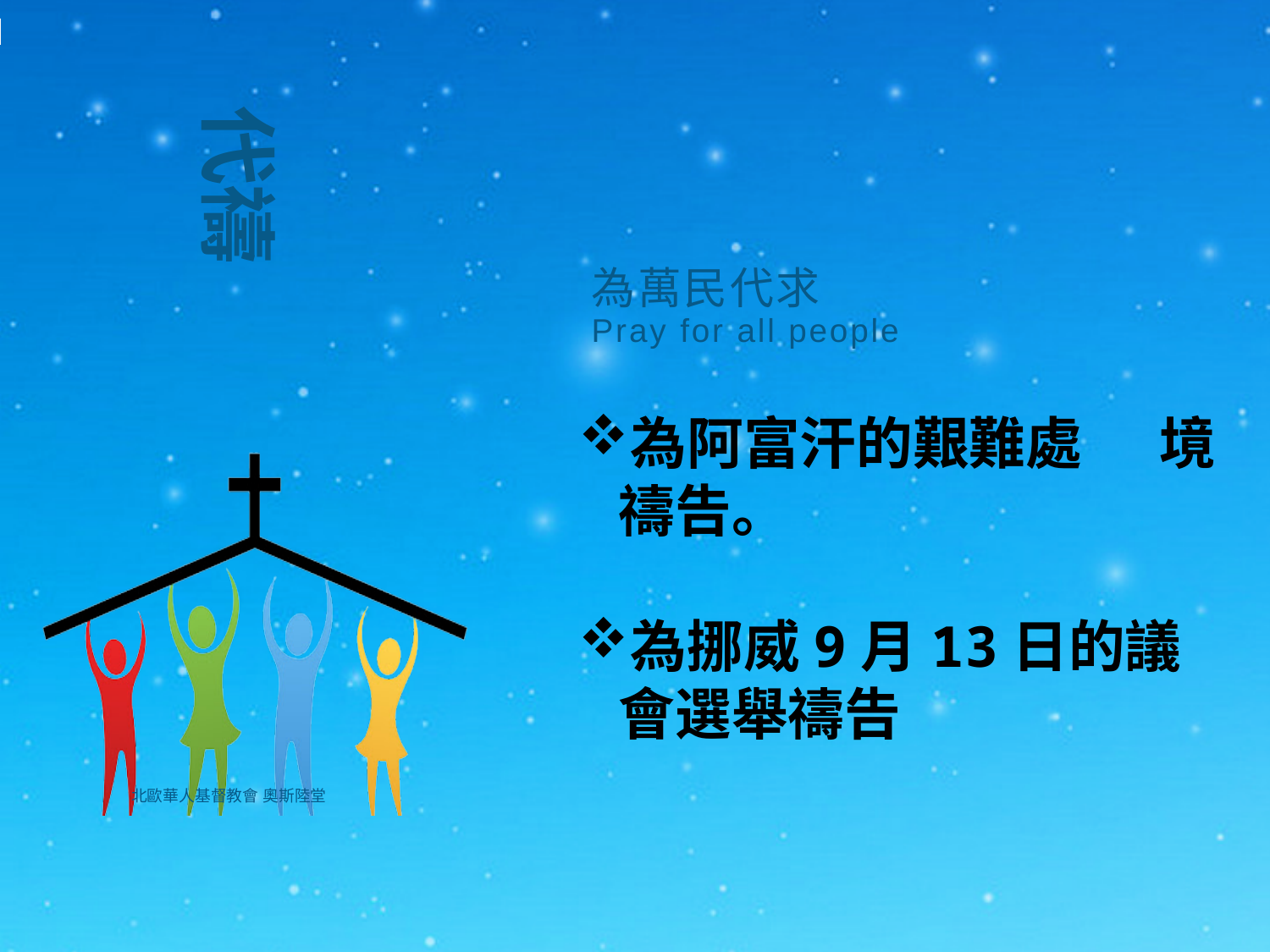

# 為萬民代求 Pray for all people
為阿富汗的艱難處      境禱告。

為挪威9月13日的議會選舉禱告
北歐華人基督教會 奧斯陸堂